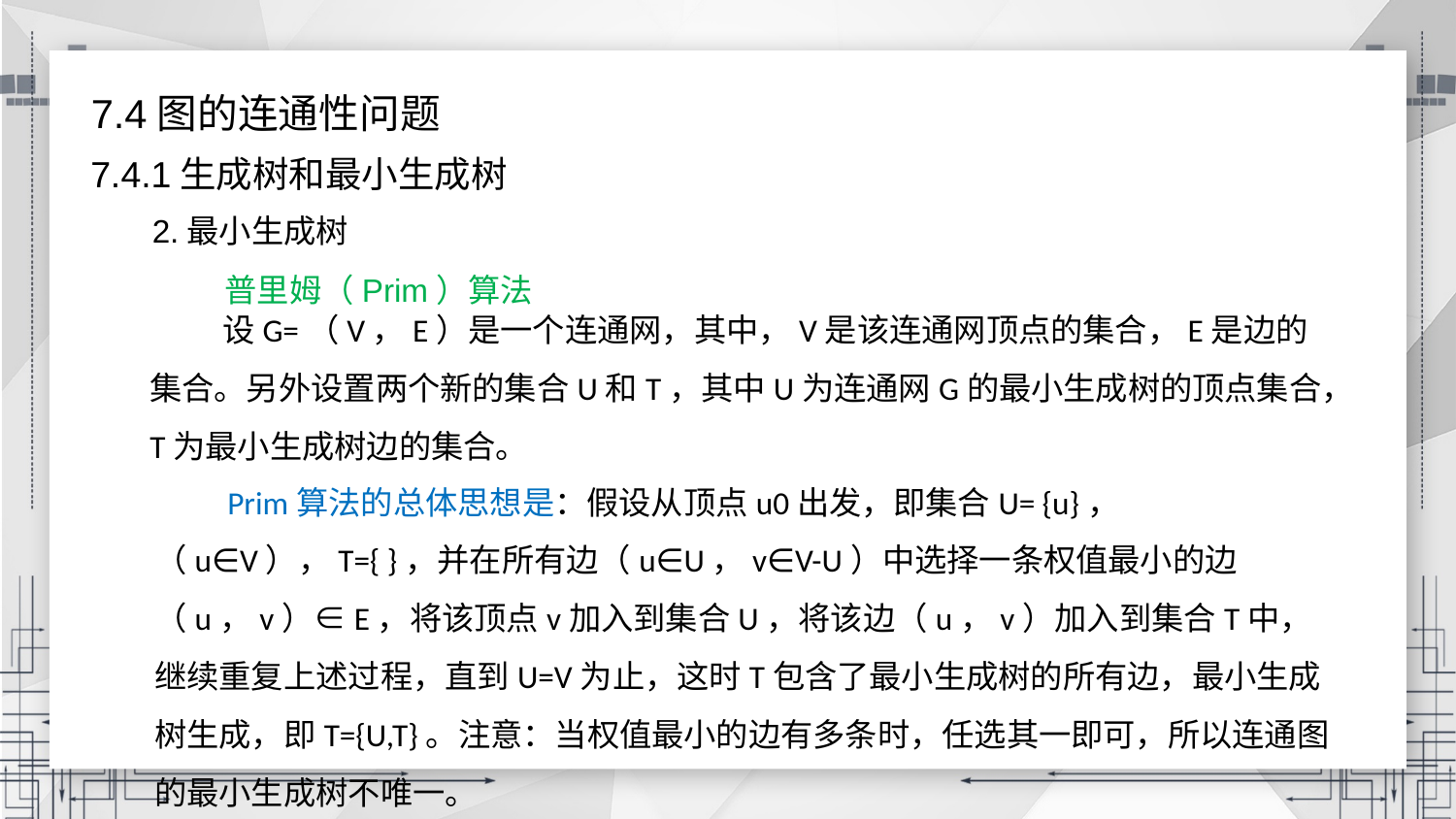

7.4图的连通性问题
7.4.1生成树和最小生成树
2.最小生成树
普里姆（Prim）算法
设G=（V，E）是一个连通网，其中，V是该连通网顶点的集合，E是边的集合。另外设置两个新的集合U和T，其中U为连通网G的最小生成树的顶点集合，T为最小生成树边的集合。
Prim算法的总体思想是：假设从顶点u0出发，即集合U= {u}，（u∈V），T={ }，并在所有边（u∈U，v∈V-U）中选择一条权值最小的边（u，v）∈E，将该顶点v加入到集合U，将该边（u，v）加入到集合T中，继续重复上述过程，直到U=V为止，这时T包含了最小生成树的所有边，最小生成树生成，即T={U,T}。注意：当权值最小的边有多条时，任选其一即可，所以连通图的最小生成树不唯一。